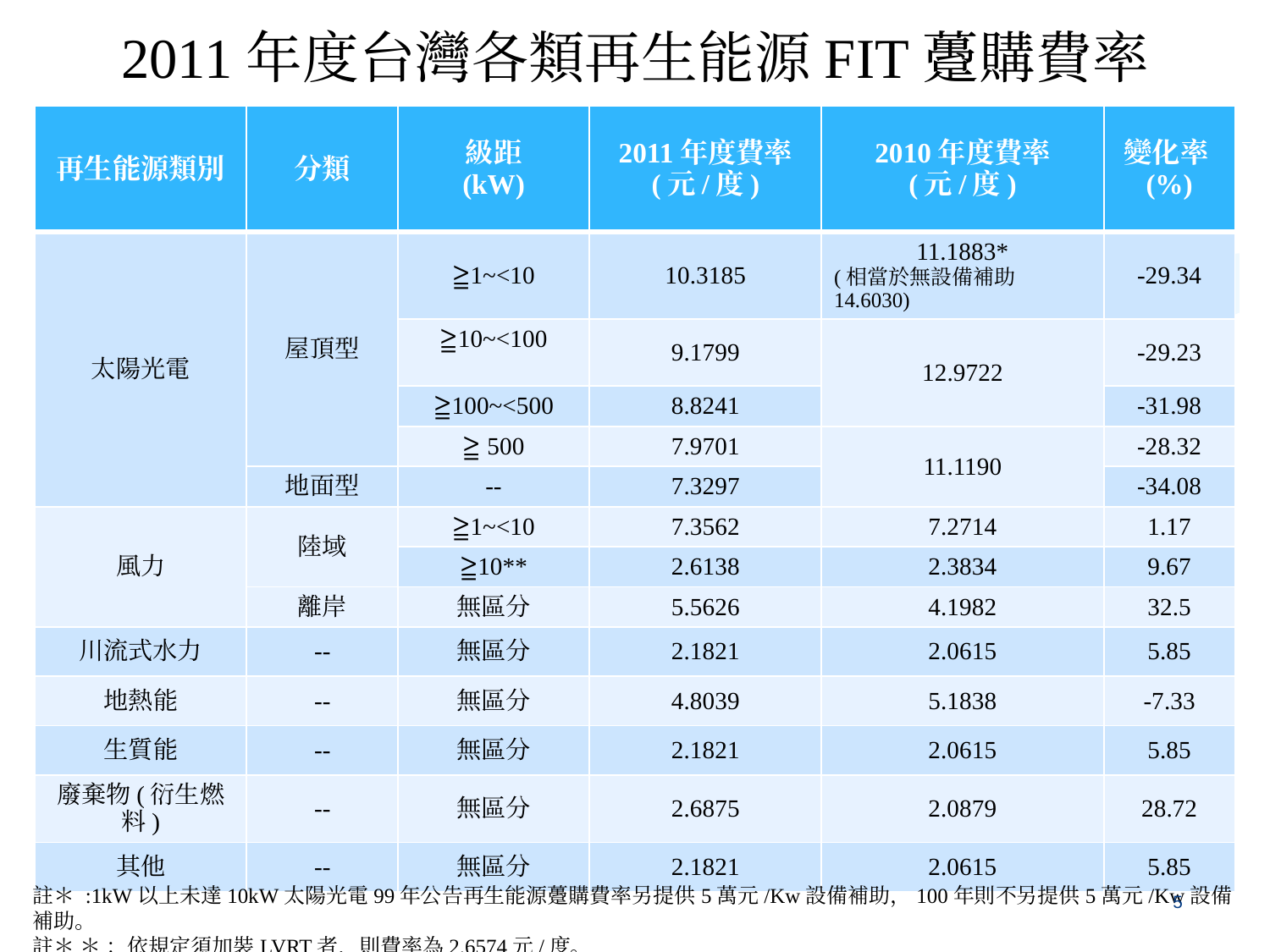

# 2011年度台灣各類再生能源FIT躉購費率
| 再生能源類別 | 分類 | 級距 (kW) | 2011年度費率 (元/度) | 2010年度費率 (元/度) | 變化率(%) |
| --- | --- | --- | --- | --- | --- |
| 太陽光電 | 屋頂型 | ≧1~<10 | 10.3185 | 11.1883\* (相當於無設備補助14.6030) | -29.34 |
|  |  | ≧10~<100 | 9.1799 | 12.9722 | -29.23 |
|  |  | ≧100~<500 | 8.8241 |  | -31.98 |
|  |  | ≧ 500 | 7.9701 | 11.1190 | -28.32 |
|  | 地面型 | -- | 7.3297 |  | -34.08 |
| 風力 | 陸域 | ≧1~<10 | 7.3562 | 7.2714 | 1.17 |
|  |  | ≧10\*\* | 2.6138 | 2.3834 | 9.67 |
|  | 離岸 | 無區分 | 5.5626 | 4.1982 | 32.5 |
| 川流式水力 | -- | 無區分 | 2.1821 | 2.0615 | 5.85 |
| 地熱能 | -- | 無區分 | 4.8039 | 5.1838 | -7.33 |
| 生質能 | -- | 無區分 | 2.1821 | 2.0615 | 5.85 |
| 廢棄物(衍生燃料) | -- | 無區分 | 2.6875 | 2.0879 | 28.72 |
| 其他 | -- | 無區分 | 2.1821 | 2.0615 | 5.85 |
註＊ :1kW以上未達10kW太陽光電99年公告再生能源躉購費率另提供5萬元/Kw設備補助，100年則不另提供5萬元/Kw設備補助。
註＊ ＊ ：依規定須加裝LVRT者，則費率為2.6574元/度。
5